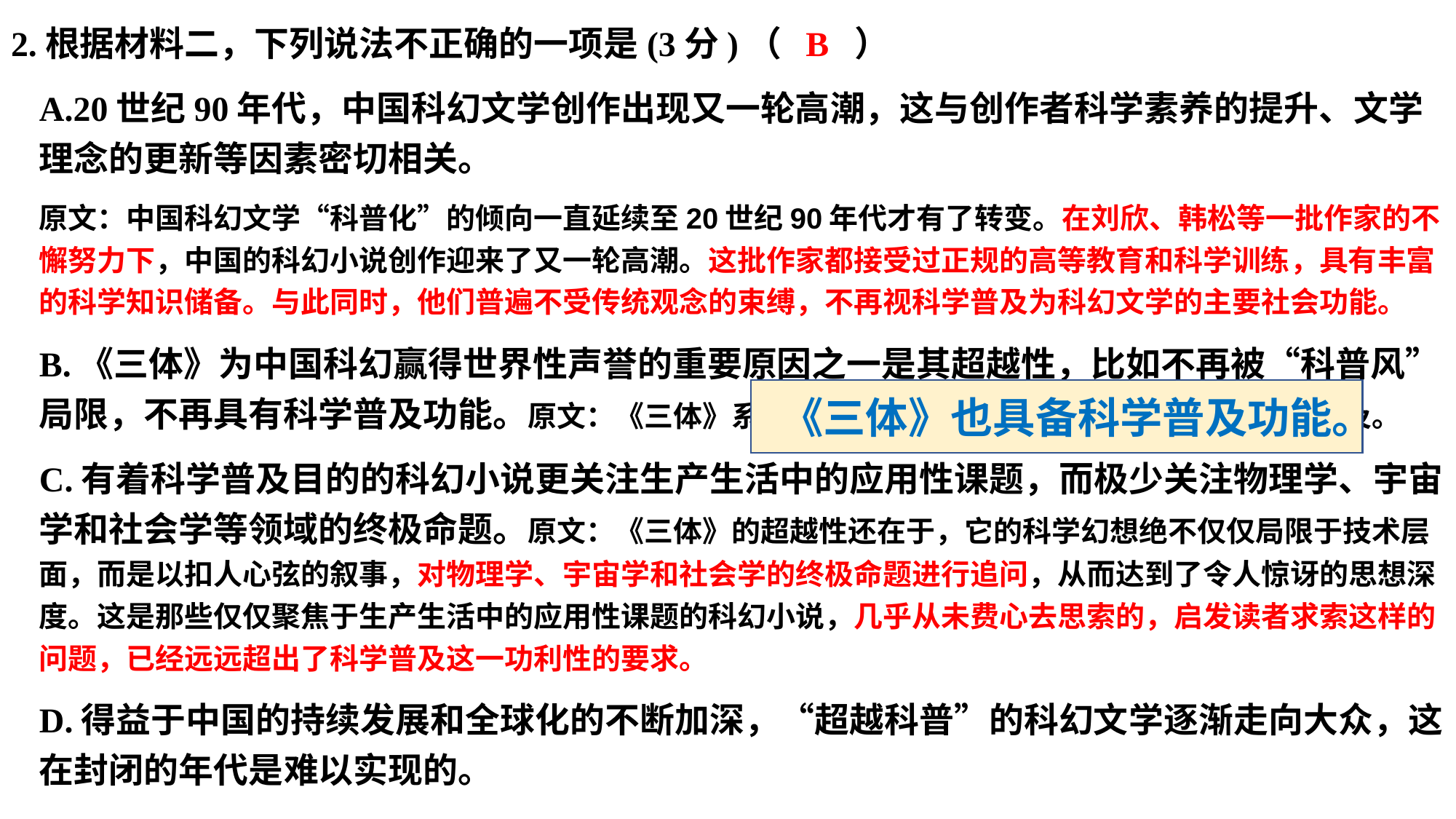

2.根据材料二，下列说法不正确的一项是(3分)（  B  ）
A.20世纪90年代，中国科幻文学创作出现又一轮高潮，这与创作者科学素养的提升、文学理念的更新等因素密切相关。
原文：中国科幻文学“科普化”的倾向一直延续至20世纪90年代才有了转变。在刘欣、韩松等一批作家的不懈努力下，中国的科幻小说创作迎来了又一轮高潮。这批作家都接受过正规的高等教育和科学训练，具有丰富的科学知识储备。与此同时，他们普遍不受传统观念的束缚，不再视科学普及为科幻文学的主要社会功能。
B.《三体》为中国科幻赢得世界性声誉的重要原因之一是其超越性，比如不再被“科普风”局限，不再具有科学普及功能。原文：《三体》系列在知识含量和理论深度上可谓有过之而无不及。
C.有着科学普及目的的科幻小说更关注生产生活中的应用性课题，而极少关注物理学、宇宙学和社会学等领域的终极命题。原文：《三体》的超越性还在于，它的科学幻想绝不仅仅局限于技术层面，而是以扣人心弦的叙事，对物理学、宇宙学和社会学的终极命题进行追问，从而达到了令人惊讶的思想深度。这是那些仅仅聚焦于生产生活中的应用性课题的科幻小说，几乎从未费心去思索的，启发读者求索这样的问题，已经远远超出了科学普及这一功利性的要求。
D.得益于中国的持续发展和全球化的不断加深，“超越科普”的科幻文学逐渐走向大众，这在封闭的年代是难以实现的。

《三体》也具备科学普及功能。